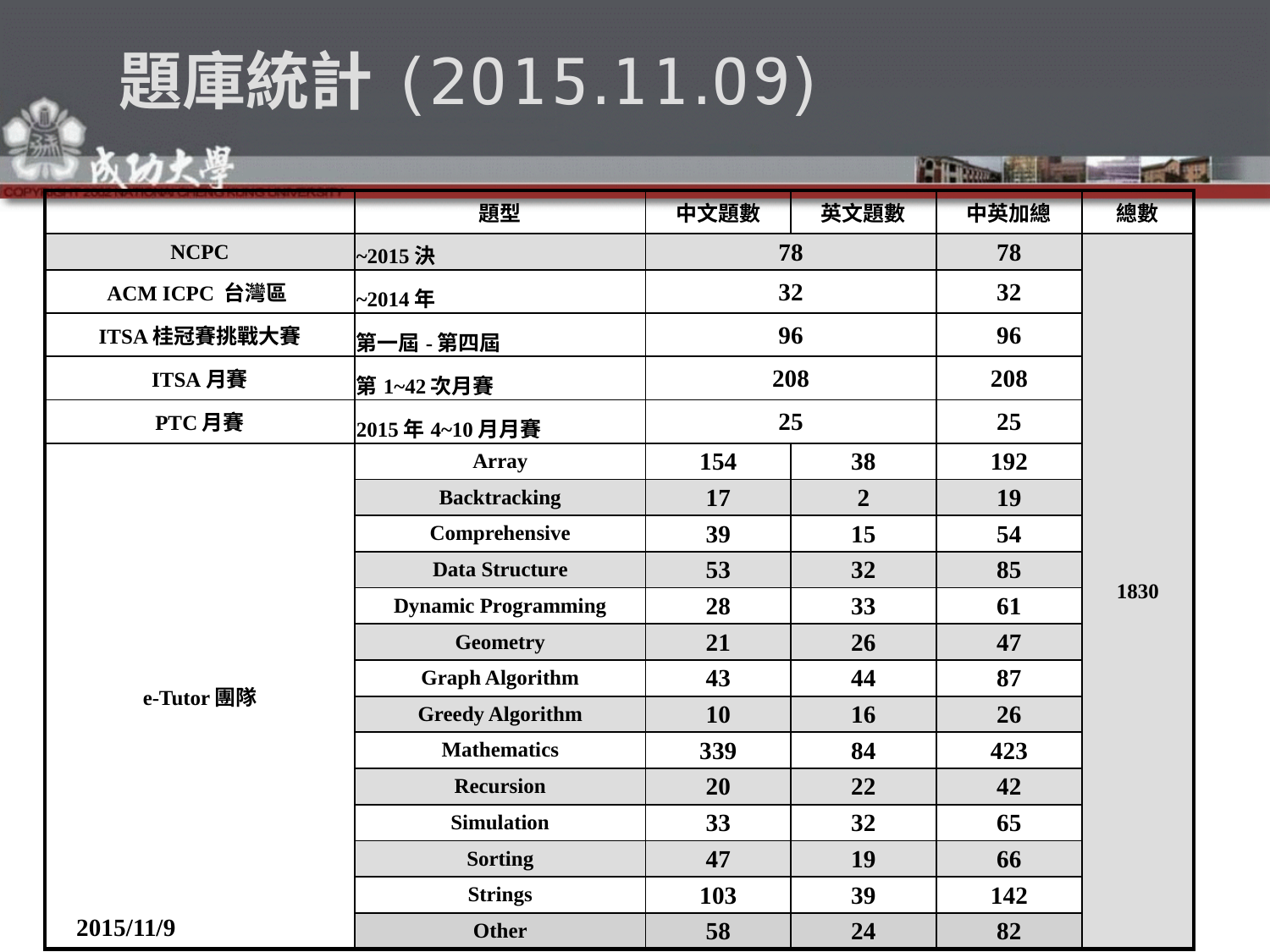

# 題庫統計 (2015.11.09)
|  | 題型 | 中文題數 | 英文題數 | 中英加總 | 總數 |
| --- | --- | --- | --- | --- | --- |
| NCPC | ~2015決 | 78 |  | 78 | 1830 |
| ACM ICPC 台灣區 | ~2014年 | 32 |  | 32 |  |
| ITSA桂冠賽挑戰大賽 | 第一屆-第四屆 | 96 |  | 96 |  |
| ITSA月賽 | 第1~42次月賽 | 208 |  | 208 |  |
| PTC月賽 | 2015年4~10月月賽 | 25 |  | 25 |  |
| e-Tutor團隊 | Array | 154 | 38 | 192 |  |
|  | Backtracking | 17 | 2 | 19 |  |
|  | Comprehensive | 39 | 15 | 54 |  |
|  | Data Structure | 53 | 32 | 85 |  |
|  | Dynamic Programming | 28 | 33 | 61 |  |
|  | Geometry | 21 | 26 | 47 |  |
|  | Graph Algorithm | 43 | 44 | 87 |  |
|  | Greedy Algorithm | 10 | 16 | 26 |  |
|  | Mathematics | 339 | 84 | 423 |  |
|  | Recursion | 20 | 22 | 42 |  |
|  | Simulation | 33 | 32 | 65 |  |
|  | Sorting | 47 | 19 | 66 |  |
|  | Strings | 103 | 39 | 142 |  |
|  | Other | 58 | 24 | 82 |  |
2015/11/9
30